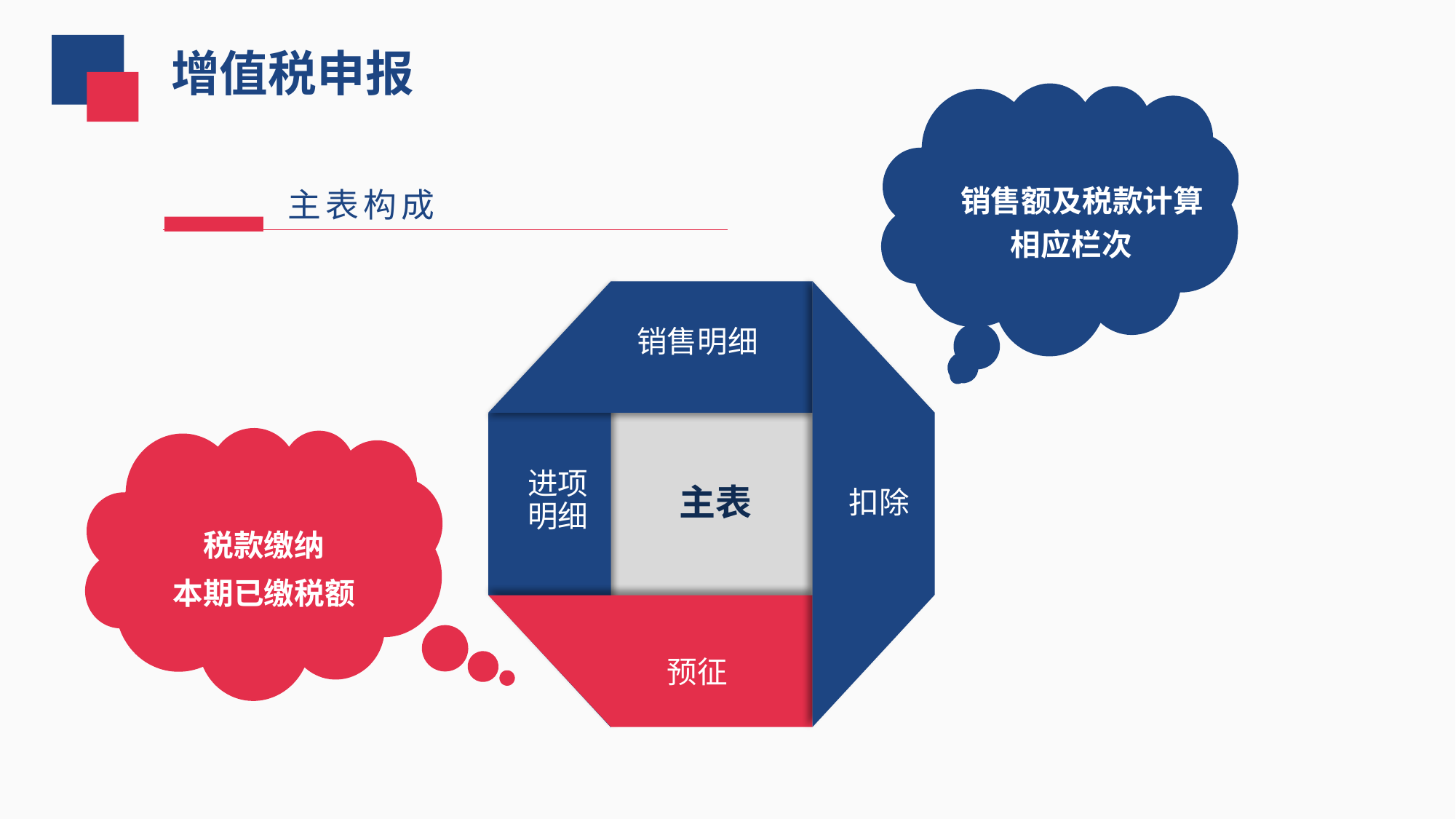

增值税申报

销售额及税款计算相应栏次
主表构成

销售明细

主表
进项明细
扣除
税款缴纳
本期已缴税额
预征